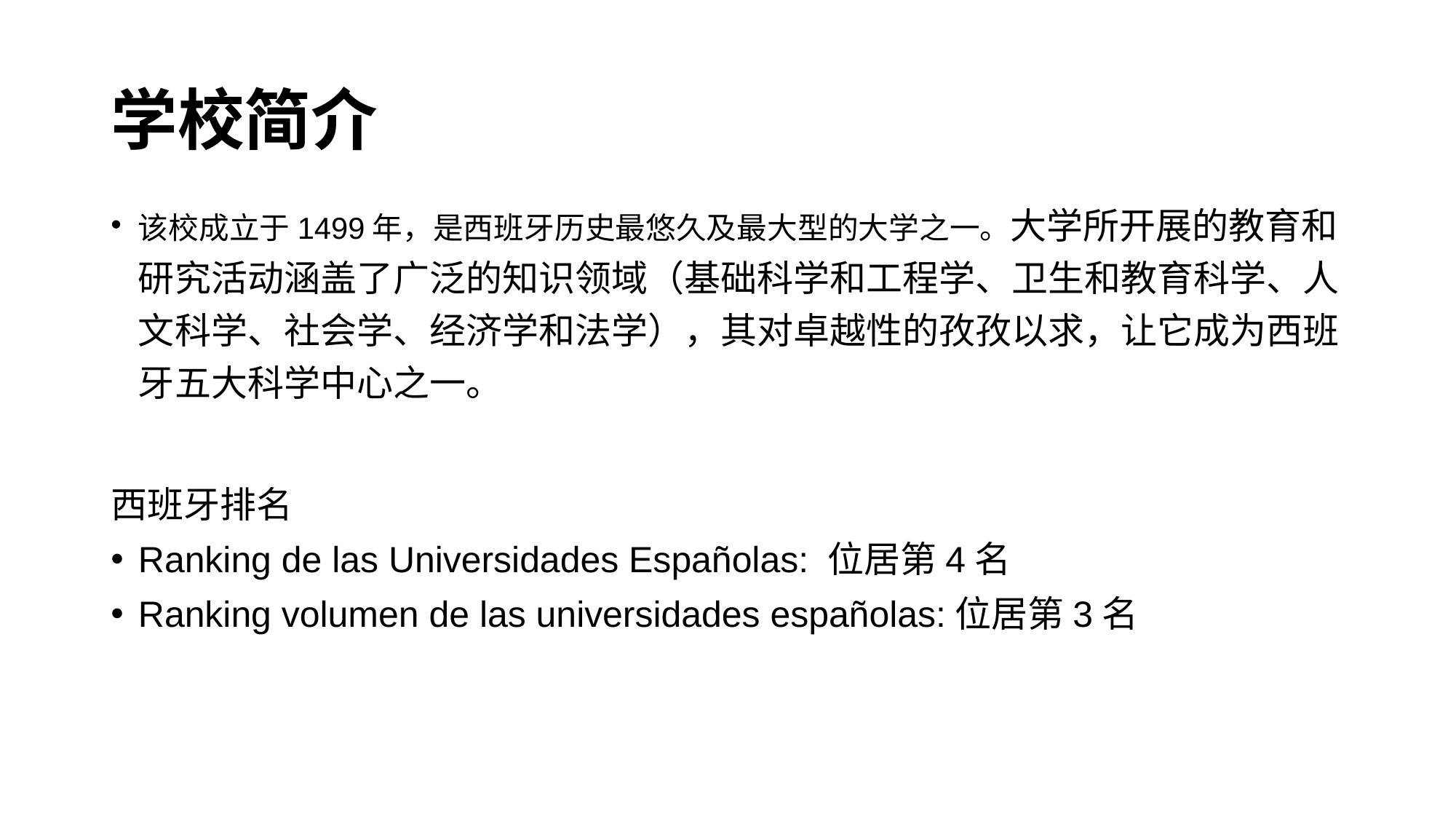

# 学校简介
该校成立于1499年，是西班牙历史最悠久及最大型的大学之一。大学所开展的教育和研究活动涵盖了广泛的知识领域（基础科学和工程学、卫生和教育科学、人文科学、社会学、经济学和法学），其对卓越性的孜孜以求，让它成为西班牙五大科学中心之一。

西班牙排名
Ranking de las Universidades Españolas: 位居第4名
Ranking volumen de las universidades españolas:位居第3名